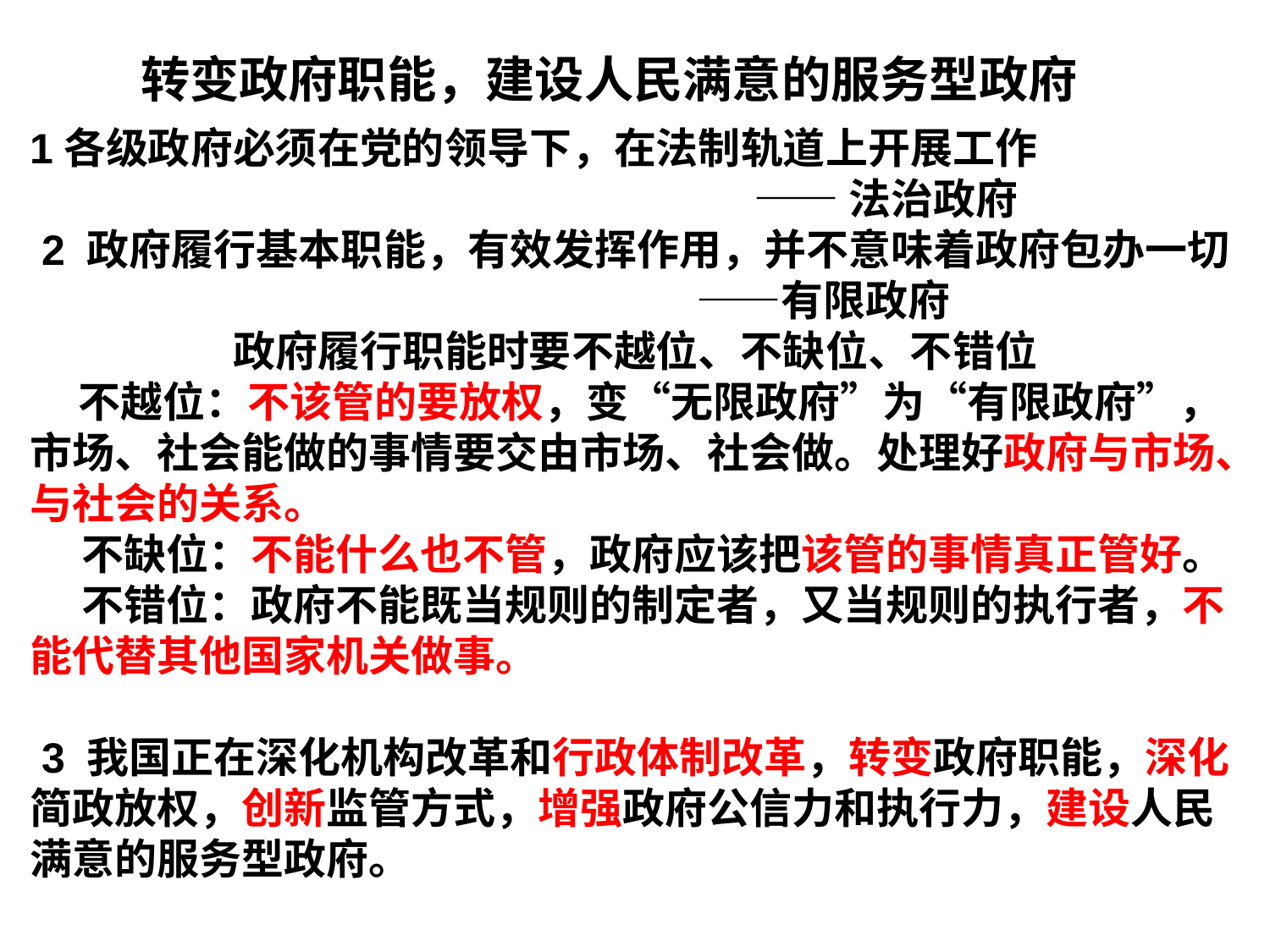

转变政府职能，建设人民满意的服务型政府
1各级政府必须在党的领导下，在法制轨道上开展工作
                                                                            ——法治政府
 2 政府履行基本职能，有效发挥作用，并不意味着政府包办一切                                                                        ——有限政府
政府履行职能时要不越位、不缺位、不错位
     不越位：不该管的要放权，变“无限政府”为“有限政府”，市场、社会能做的事情要交由市场、社会做。处理好政府与市场、与社会的关系。
　 不缺位：不能什么也不管，政府应该把该管的事情真正管好。
　 不错位：政府不能既当规则的制定者，又当规则的执行者，不能代替其他国家机关做事。

 3 我国正在深化机构改革和行政体制改革，转变政府职能，深化简政放权，创新监管方式，增强政府公信力和执行力，建设人民满意的服务型政府。